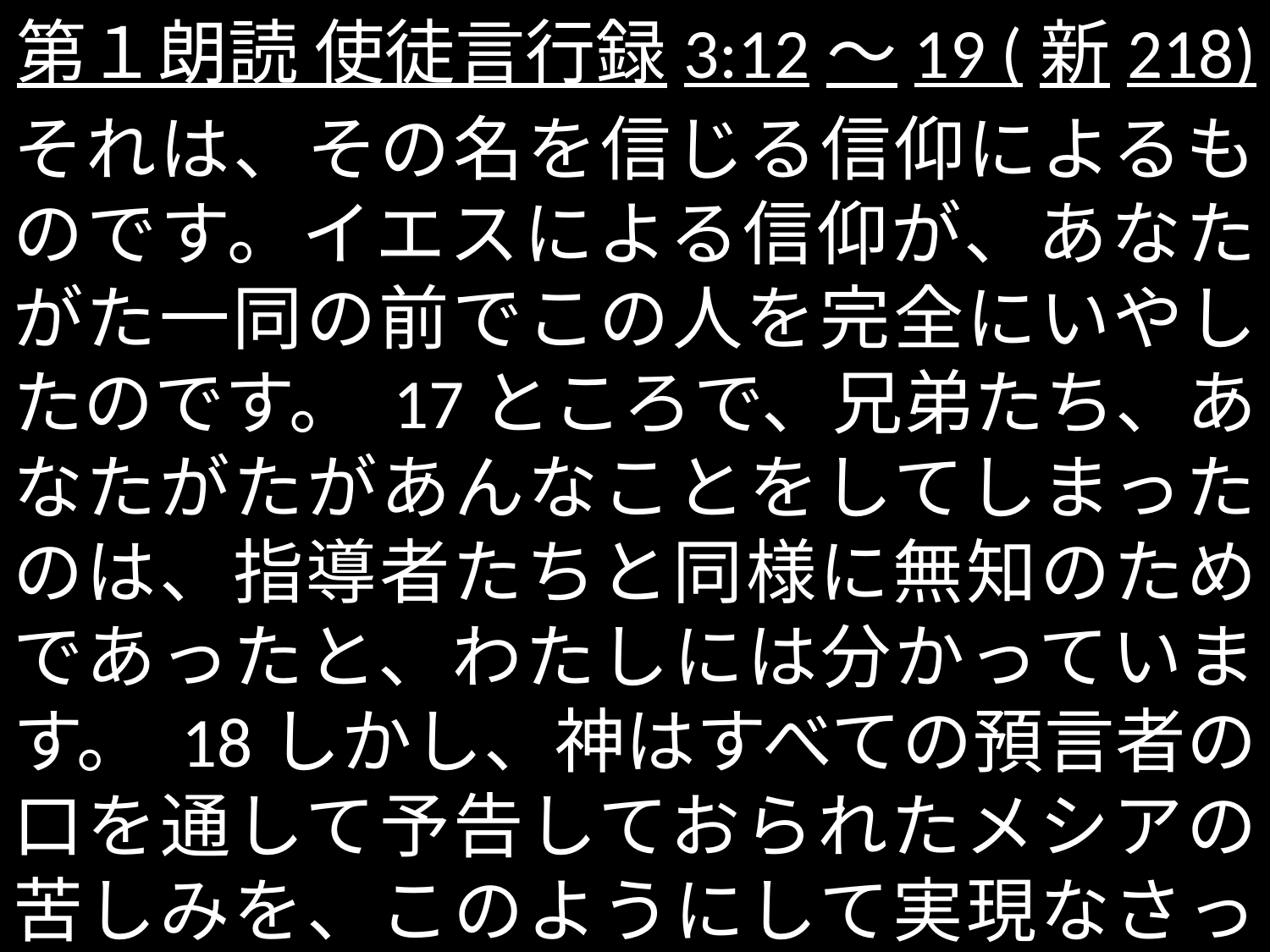

# 第１朗読 使徒言行録3:12〜19 (新218)
それは、その名を信じる信仰によるものです。イエスによる信仰が、あなたがた一同の前でこの人を完全にいやしたのです。 17ところで、兄弟たち、あなたがたがあんなことをしてしまったのは、指導者たちと同様に無知のためであったと、わたしには分かっています。 18しかし、神はすべての預言者の口を通して予告しておられたメシアの苦しみを、このようにして実現なさったのです。